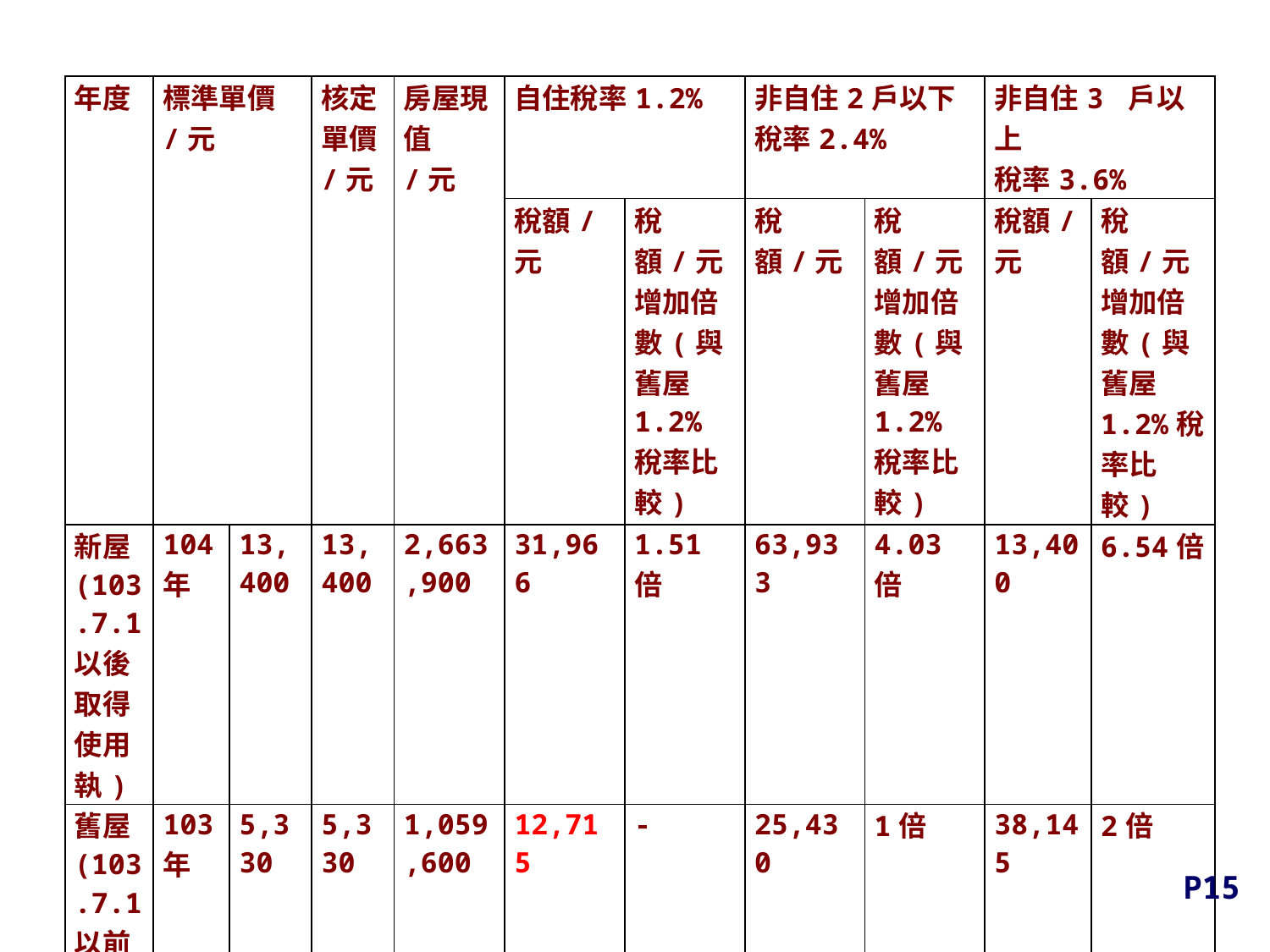

| 年度 | 標準單價 /元 |  | 核定單價 /元 | 房屋現值 /元 | 自住稅率1.2% |  | 非自住2戶以下 稅率2.4% |  | 非自住3 戶以上 稅率3.6% |  |
| --- | --- | --- | --- | --- | --- | --- | --- | --- | --- | --- |
|  |  |  |  |  | 稅額/ 元 | 稅額/元增加倍數(與舊屋1.2%稅率比較) | 稅額/元 | 稅額/元增加倍數(與舊屋1.2%稅率比較) | 稅額/ 元 | 稅額/元增加倍數(與舊屋1.2%稅率比較) |
| 新屋 (103.7.1以後取得使用執) | 104年 | 13,400 | 13,400 | 2,663,900 | 31,966 | 1.51倍 | 63,933 | 4.03倍 | 13,400 | 6.54倍 |
| 舊屋 (103.7.1以前取得使用執照) | 103年 | 5,330 | 5,330 | 1,059,600 | 12,715 | - | 25,430 | 1倍 | 38,145 | 2倍 |
P15